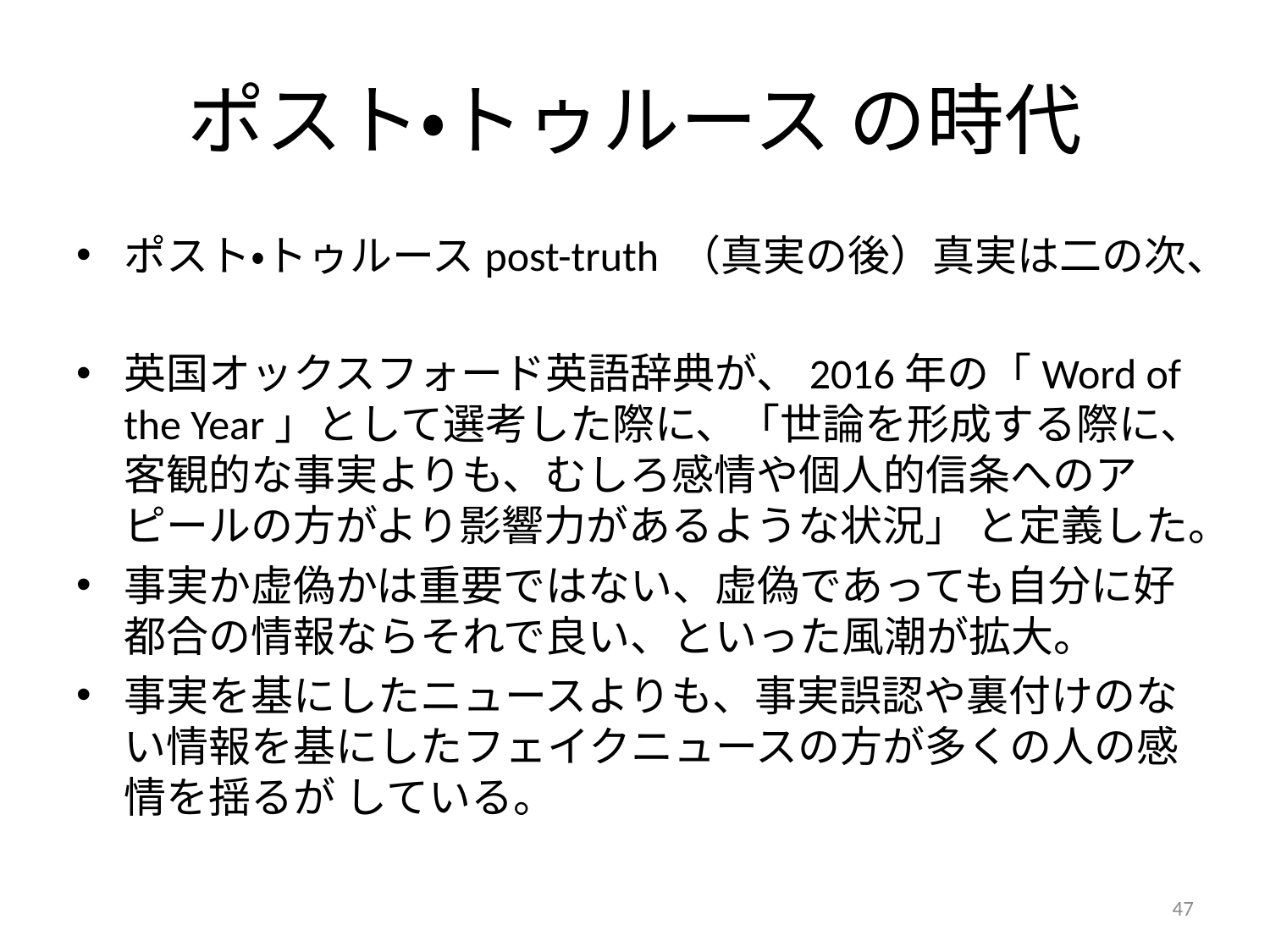

# ポスト・トゥルース の時代
ポスト・トゥルースpost-truth （真実の後）真実は二の次、

英国オックスフォード英語辞典が、2016年の「Word of the Year」として選考した際に、「世論を形成する際に、客観的な事実よりも、むしろ感情や個人的信条へのアピールの方がより影響力があるような状況」 と定義した。
事実か虚偽かは重要ではない、虚偽であっても自分に好都合の情報ならそれで良い、といった風潮が拡大。
事実を基にしたニュースよりも、事実誤認や裏付けのない情報を基にしたフェイクニュースの方が多くの人の感情を揺るが している。
47